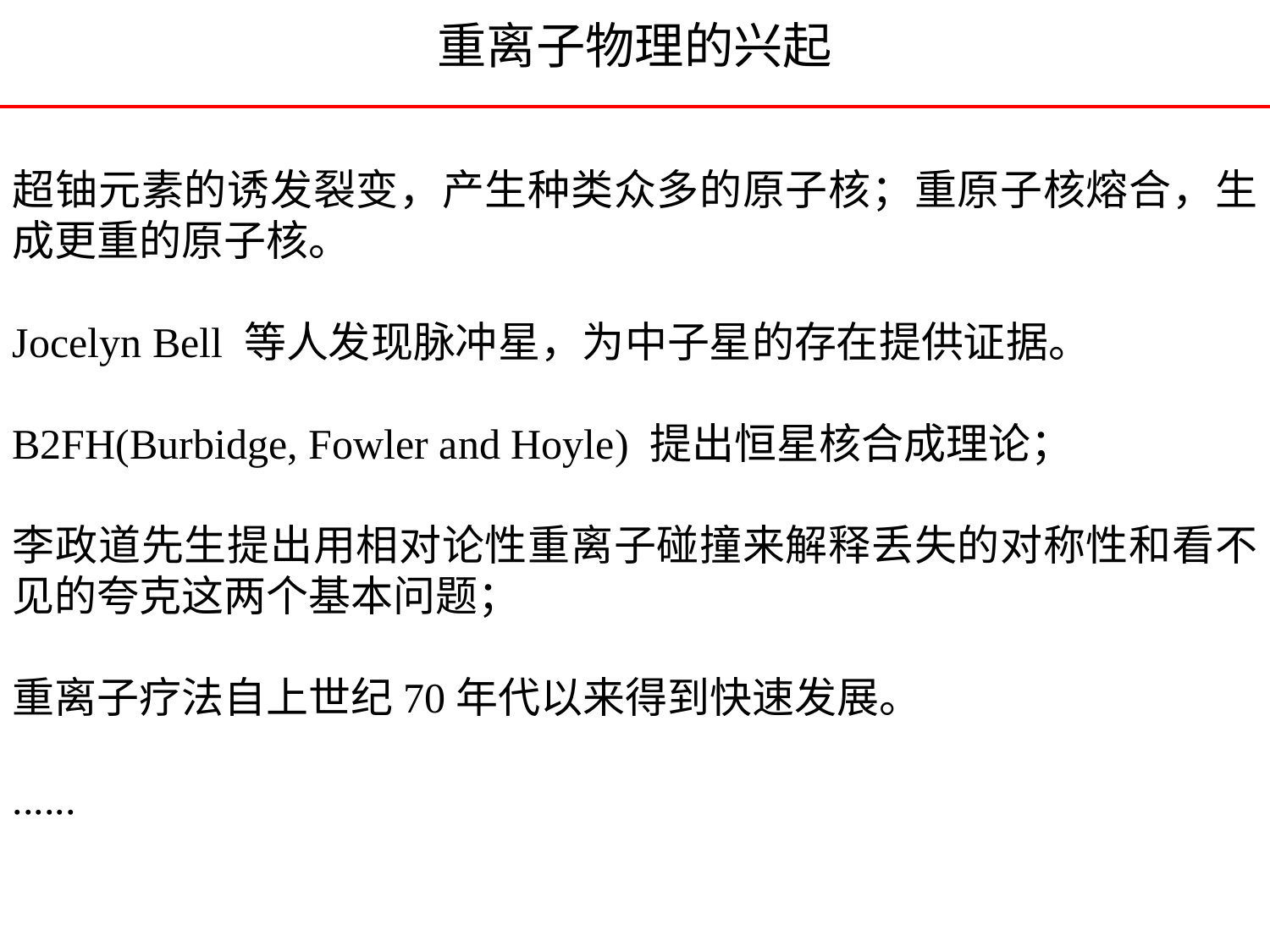

重离子物理的兴起

超铀元素的诱发裂变，产生种类众多的原子核；重原子核熔合，生成更重的原子核。

Jocelyn Bell 等人发现脉冲星，为中子星的存在提供证据。

B2FH(Burbidge, Fowler and Hoyle) 提出恒星核合成理论；

李政道先生提出用相对论性重离子碰撞来解释丢失的对称性和看不见的夸克这两个基本问题；

重离子疗法自上世纪70年代以来得到快速发展。

......